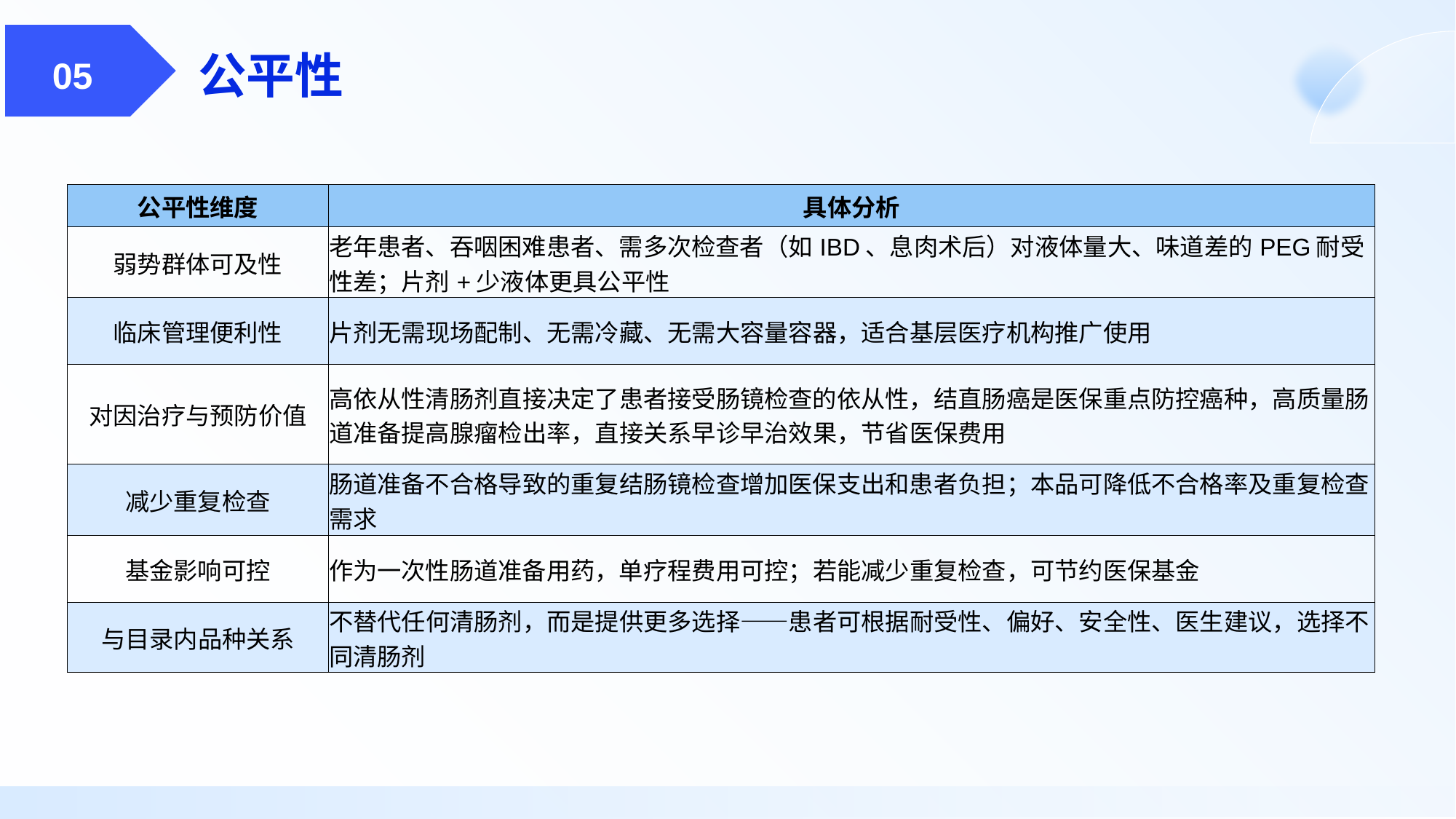

公平性

  05
| 公平性维度 | 具体分析 |
| --- | --- |
| 弱势群体可及性 | 老年患者、吞咽困难患者、需多次检查者（如IBD、息肉术后）对液体量大、味道差的PEG耐受性差；片剂+少液体更具公平性 |
| 临床管理便利性 | 片剂无需现场配制、无需冷藏、无需大容量容器，适合基层医疗机构推广使用 |
| 对因治疗与预防价值 | 高依从性清肠剂直接决定了患者接受肠镜检查的依从性，结直肠癌是医保重点防控癌种，高质量肠道准备提高腺瘤检出率，直接关系早诊早治效果，节省医保费用 |
| 减少重复检查 | 肠道准备不合格导致的重复结肠镜检查增加医保支出和患者负担；本品可降低不合格率及重复检查需求 |
| 基金影响可控 | 作为一次性肠道准备用药，单疗程费用可控；若能减少重复检查，可节约医保基金 |
| 与目录内品种关系 | 不替代任何清肠剂，而是提供更多选择——患者可根据耐受性、偏好、安全性、医生建议，选择不同清肠剂 |